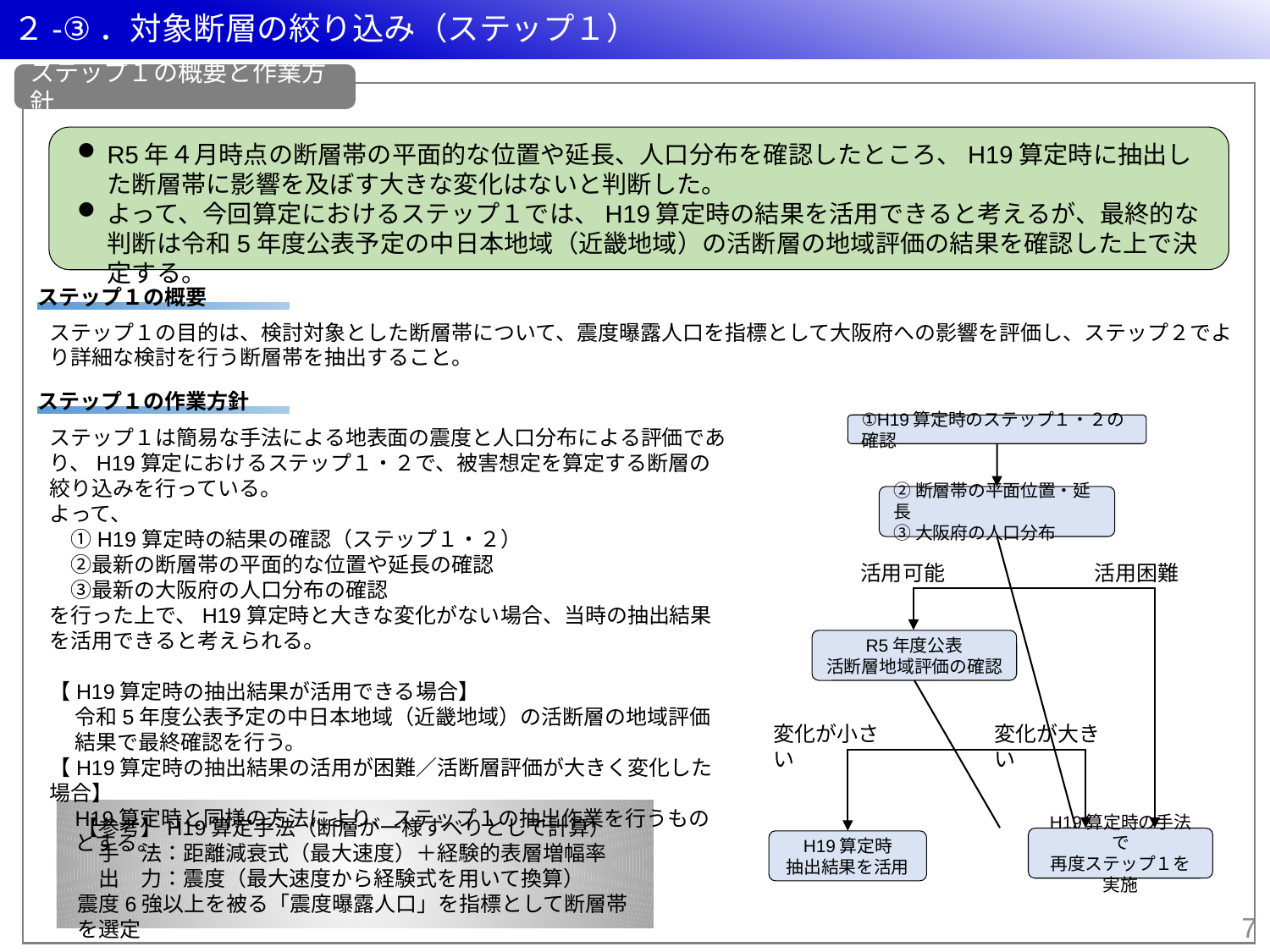

２-③．対象断層の絞り込み（ステップ１）
ステップ１の概要と作業方針

R5年４月時点の断層帯の平面的な位置や延長、人口分布を確認したところ、H19算定時に抽出した断層帯に影響を及ぼす大きな変化はないと判断した。
よって、今回算定におけるステップ１では、H19算定時の結果を活用できると考えるが、最終的な判断は令和5年度公表予定の中日本地域（近畿地域）の活断層の地域評価の結果を確認した上で決定する。
ステップ１の概要
ステップ１の目的は、検討対象とした断層帯について、震度曝露人口を指標として大阪府への影響を評価し、ステップ２でより詳細な検討を行う断層帯を抽出すること。
ステップ１の作業方針
①H19算定時のステップ１・２の確認
ステップ１は簡易な手法による地表面の震度と人口分布による評価であり、H19算定におけるステップ１・２で、被害想定を算定する断層の絞り込みを行っている。
よって、
　①H19算定時の結果の確認（ステップ１・２）
　②最新の断層帯の平面的な位置や延長の確認
　③最新の大阪府の人口分布の確認
を行った上で、H19算定時と大きな変化がない場合、当時の抽出結果を活用できると考えられる。

【H19算定時の抽出結果が活用できる場合】
令和5年度公表予定の中日本地域（近畿地域）の活断層の地域評価結果で最終確認を行う。
【H19算定時の抽出結果の活用が困難／活断層評価が大きく変化した場合】
H19算定時と同様の方法により、ステップ１の抽出作業を行うものとする。
②断層帯の平面位置・延長
③大阪府の人口分布
活用可能
活用困難

R5年度公表
活断層地域評価の確認
変化が小さい
変化が大きい

【参考】H19算定手法（断層が一様すべりとして計算）
　手　法：距離減衰式（最大速度）＋経験的表層増幅率
　出　力：震度（最大速度から経験式を用いて換算）
震度6強以上を被る「震度曝露人口」を指標として断層帯を選定
H19算定時の手法で
再度ステップ１を実施
H19算定時
抽出結果を活用
7